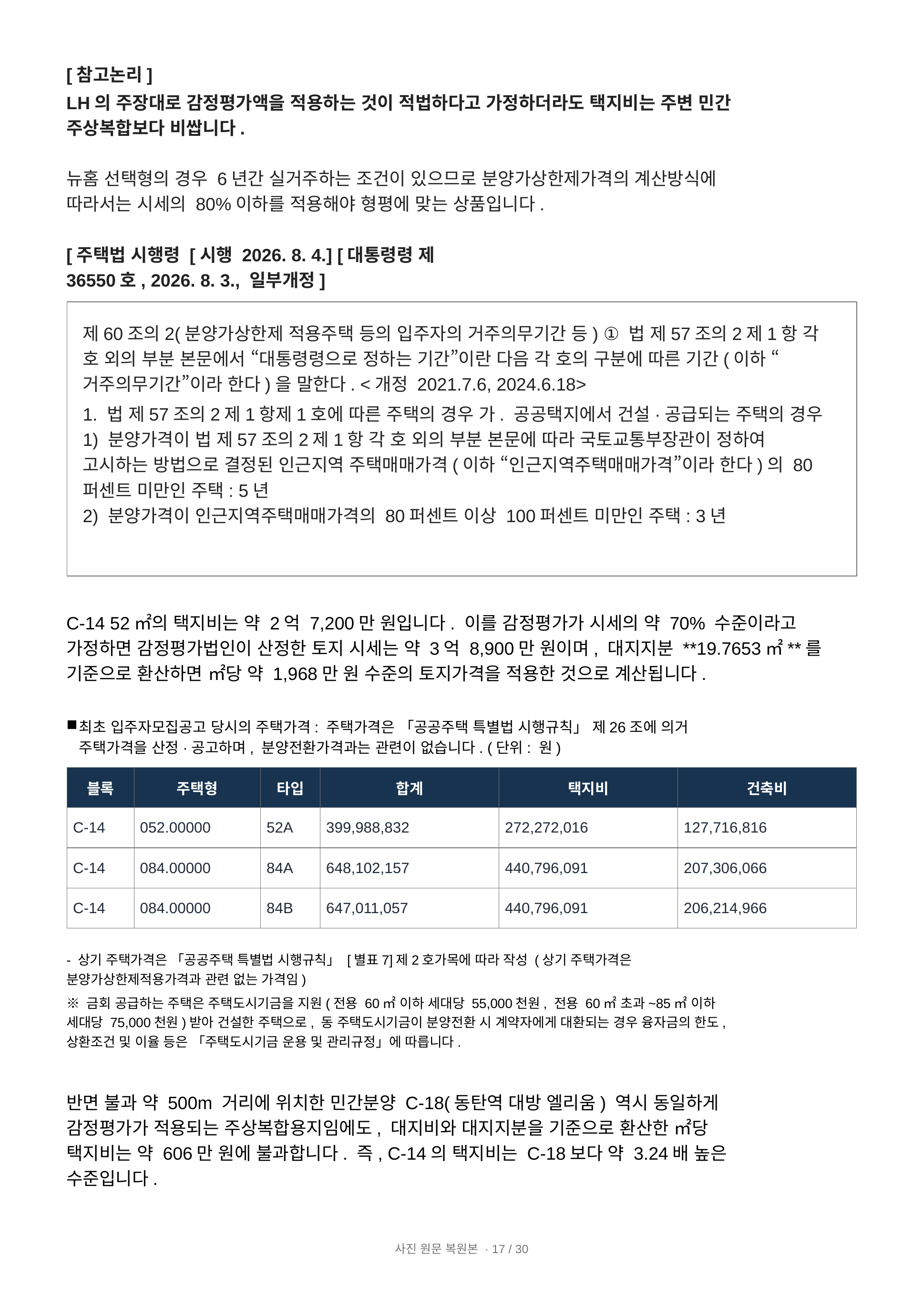

[참고논리]
LH의 주장대로 감정평가액을 적용하는 것이 적법하다고 가정하더라도 택지비는 주변 민간 주상복합보다 비쌉니다.
뉴홈 선택형의 경우 6년간 실거주하는 조건이 있으므로 분양가상한제가격의 계산방식에 따라서는 시세의 80%이하를 적용해야 형평에 맞는 상품입니다.
[주택법 시행령 [시행 2026. 8. 4.] [대통령령 제36550호, 2026. 8. 3., 일부개정]

제60조의2(분양가상한제 적용주택 등의 입주자의 거주의무기간 등) ① 법 제57조의2제1항 각 호 외의 부분 본문에서 “대통령령으로 정하는 기간”이란 다음 각 호의 구분에 따른 기간(이하 “거주의무기간”이라 한다)을 말한다. <개정 2021.7.6, 2024.6.18>
1. 법 제57조의2제1항제1호에 따른 주택의 경우 가. 공공택지에서 건설·공급되는 주택의 경우
1) 분양가격이 법 제57조의2제1항 각 호 외의 부분 본문에 따라 국토교통부장관이 정하여 고시하는 방법으로 결정된 인근지역 주택매매가격(이하 “인근지역주택매매가격”이라 한다)의 80퍼센트 미만인 주택: 5년
2) 분양가격이 인근지역주택매매가격의 80퍼센트 이상 100퍼센트 미만인 주택: 3년
C-14 52㎡의 택지비는 약 2억 7,200만 원입니다. 이를 감정평가가 시세의 약 70% 수준이라고 가정하면 감정평가법인이 산정한 토지 시세는 약 3억 8,900만 원이며, 대지지분 **19.7653㎡**를 기준으로 환산하면 ㎡당 약 1,968만 원 수준의 토지가격을 적용한 것으로 계산됩니다.
최초 입주자모집공고 당시의 주택가격: 주택가격은 「공공주택 특별법 시행규칙」 제26조에 의거 주택가격을 산정·공고하며, 분양전환가격과는 관련이 없습니다. (단위: 원)
| 블록 | 주택형 | 타입 | 합계 | 택지비 | 건축비 |
| --- | --- | --- | --- | --- | --- |
| C-14 | 052.00000 | 52A | 399,988,832 | 272,272,016 | 127,716,816 |
| C-14 | 084.00000 | 84A | 648,102,157 | 440,796,091 | 207,306,066 |
| C-14 | 084.00000 | 84B | 647,011,057 | 440,796,091 | 206,214,966 |
- 상기 주택가격은 「공공주택 특별법 시행규칙」 [별표7]제2호가목에 따라 작성 (상기 주택가격은 분양가상한제적용가격과 관련 없는 가격임)
※ 금회 공급하는 주택은 주택도시기금을 지원(전용 60㎡ 이하 세대당 55,000천원, 전용 60㎡ 초과~85㎡ 이하 세대당 75,000천원)받아 건설한 주택으로, 동 주택도시기금이 분양전환 시 계약자에게 대환되는 경우 융자금의 한도, 상환조건 및 이율 등은 「주택도시기금 운용 및 관리규정」에 따릅니다.
반면 불과 약 500m 거리에 위치한 민간분양 C-18(동탄역 대방 엘리움) 역시 동일하게 감정평가가 적용되는 주상복합용지임에도, 대지비와 대지지분을 기준으로 환산한 ㎡당 택지비는 약 606만 원에 불과합니다. 즉, C-14의 택지비는 C-18보다 약 3.24배 높은 수준입니다.
사진 원문 복원본 · 17 / 30